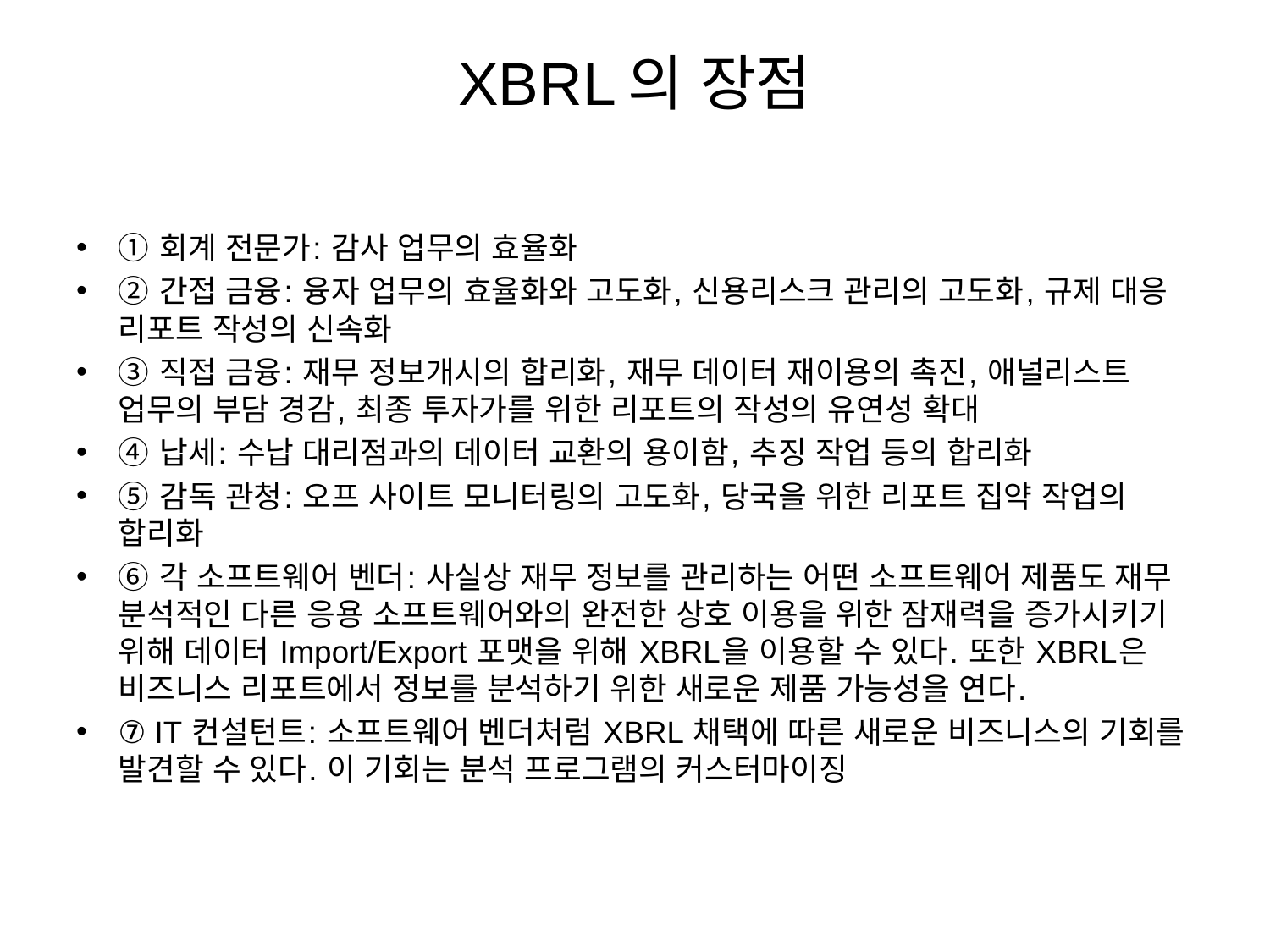

# XBRL의 장점
① 회계 전문가: 감사 업무의 효율화
② 간접 금융: 융자 업무의 효율화와 고도화, 신용리스크 관리의 고도화, 규제 대응 리포트 작성의 신속화
③ 직접 금융: 재무 정보개시의 합리화, 재무 데이터 재이용의 촉진, 애널리스트 업무의 부담 경감, 최종 투자가를 위한 리포트의 작성의 유연성 확대
④ 납세: 수납 대리점과의 데이터 교환의 용이함, 추징 작업 등의 합리화
⑤ 감독 관청: 오프 사이트 모니터링의 고도화, 당국을 위한 리포트 집약 작업의 합리화
⑥ 각 소프트웨어 벤더: 사실상 재무 정보를 관리하는 어떤 소프트웨어 제품도 재무 분석적인 다른 응용 소프트웨어와의 완전한 상호 이용을 위한 잠재력을 증가시키기 위해 데이터 Import/Export 포맷을 위해 XBRL을 이용할 수 있다. 또한 XBRL은 비즈니스 리포트에서 정보를 분석하기 위한 새로운 제품 가능성을 연다.
⑦ IT 컨설턴트: 소프트웨어 벤더처럼 XBRL 채택에 따른 새로운 비즈니스의 기회를 발견할 수 있다. 이 기회는 분석 프로그램의 커스터마이징